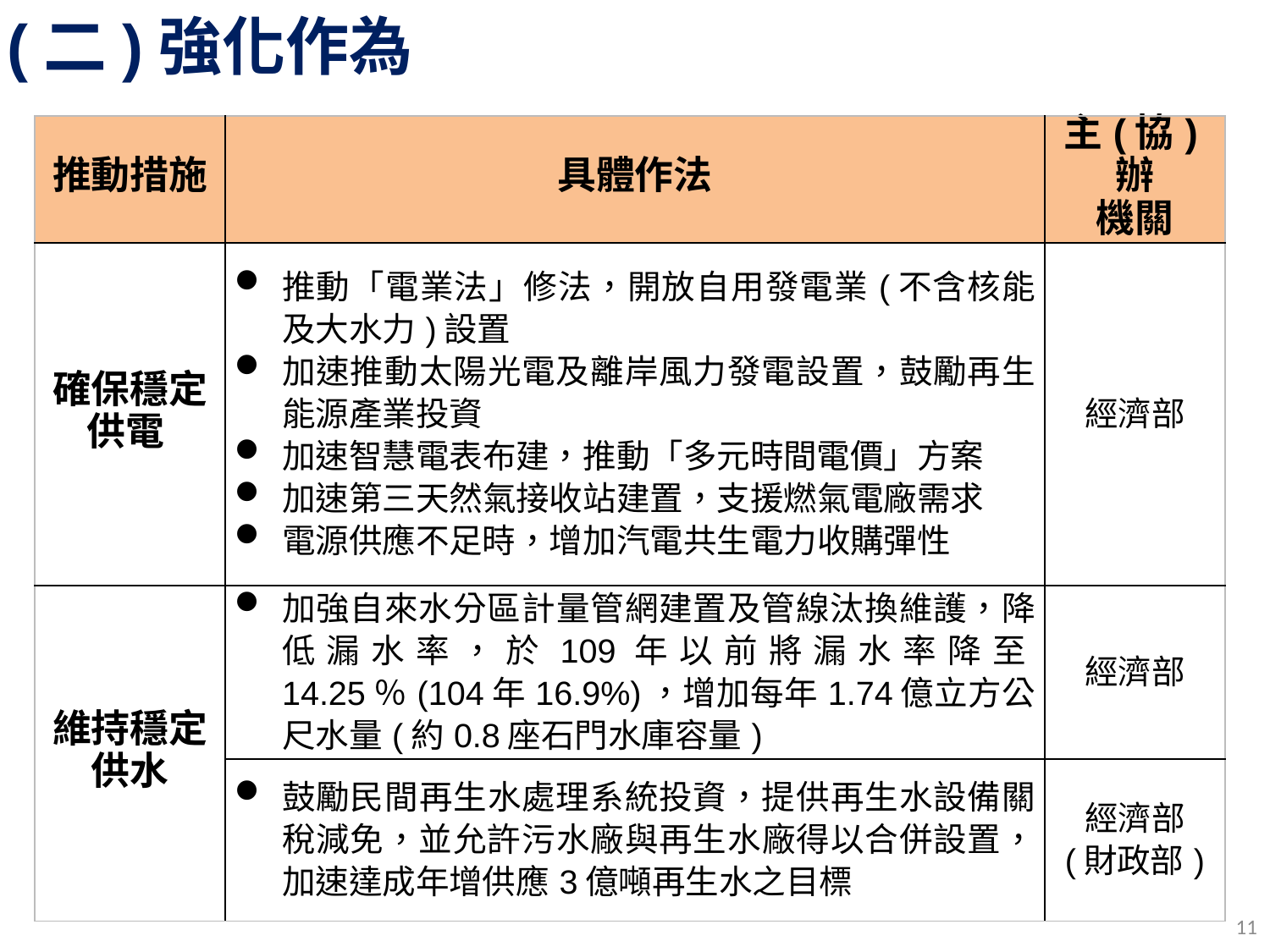

(二)強化作為
| 推動措施 | 具體作法 | 主(協)辦 機關 |
| --- | --- | --- |
| 確保穩定供電 | 推動「電業法」修法，開放自用發電業(不含核能及大水力)設置 加速推動太陽光電及離岸風力發電設置，鼓勵再生能源產業投資 加速智慧電表布建，推動「多元時間電價」方案 加速第三天然氣接收站建置，支援燃氣電廠需求 電源供應不足時，增加汽電共生電力收購彈性 | 經濟部 |
| 維持穩定供水 | 加強自來水分區計量管網建置及管線汰換維護，降低漏水率，於109年以前將漏水率降至14.25％(104年16.9%)，增加每年1.74億立方公尺水量(約0.8座石門水庫容量) | 經濟部 |
|  | 鼓勵民間再生水處理系統投資，提供再生水設備關稅減免，並允許污水廠與再生水廠得以合併設置，加速達成年增供應3億噸再生水之目標 | 經濟部 (財政部) |
11